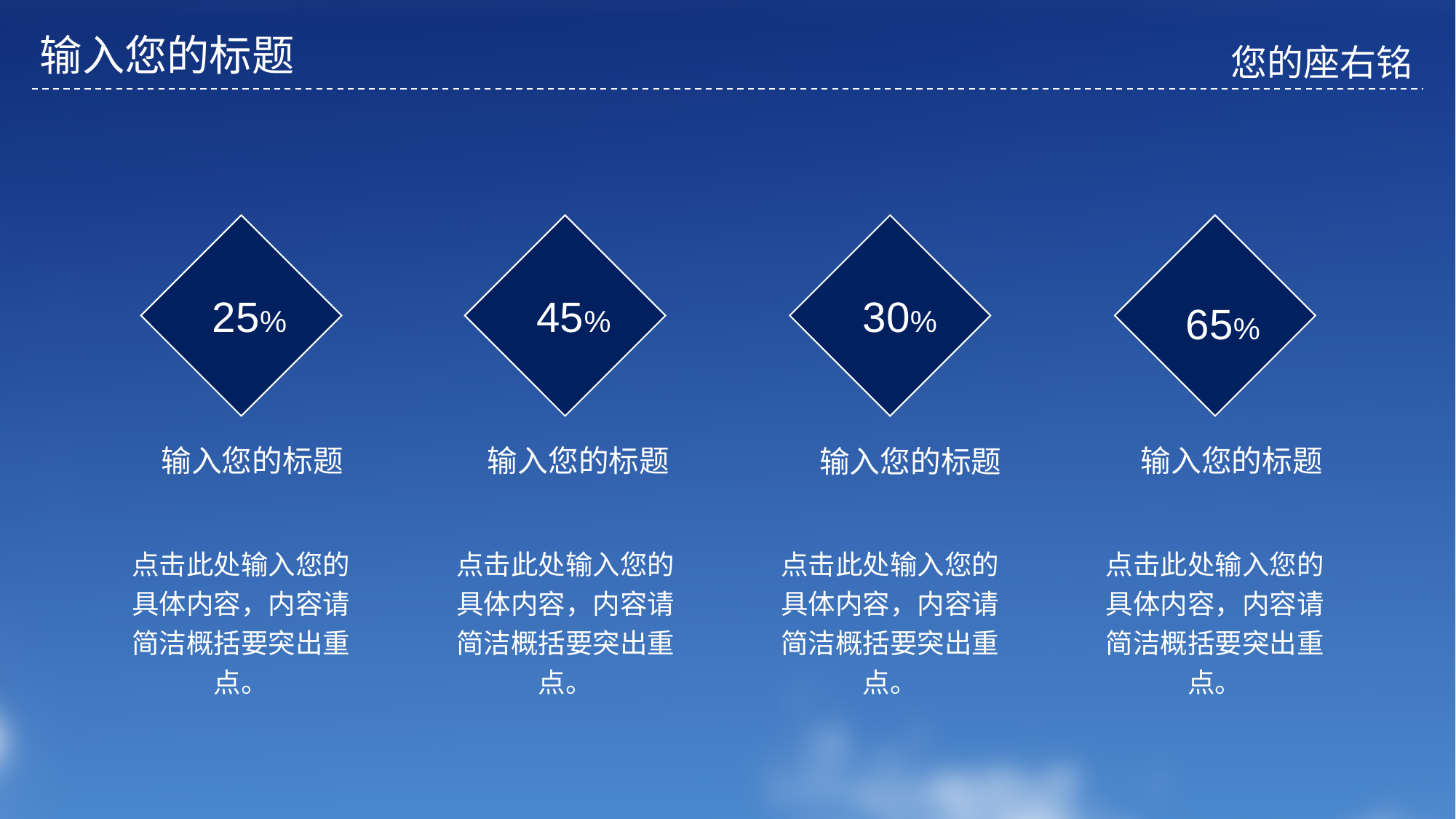

输入您的标题
您的座右铭

25%
45%
30%
65%
输入您的标题
输入您的标题
输入您的标题
输入您的标题
点击此处输入您的具体内容，内容请简洁概括要突出重点。
点击此处输入您的具体内容，内容请简洁概括要突出重点。
点击此处输入您的具体内容，内容请简洁概括要突出重点。
点击此处输入您的具体内容，内容请简洁概括要突出重点。